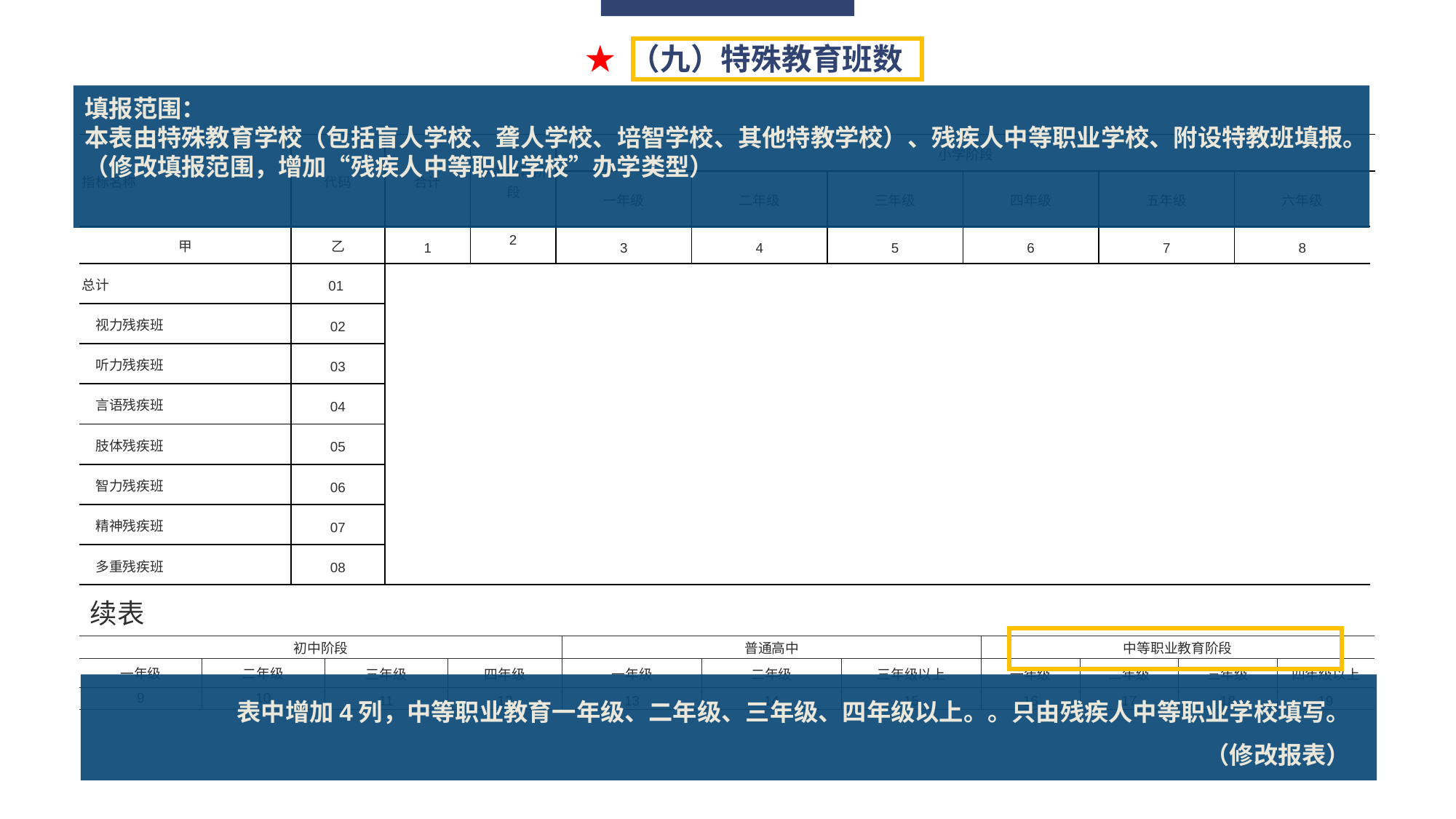

★ （九）特殊教育班数

填报范围：
本表由特殊教育学校（包括盲人学校、聋人学校、培智学校、其他特教学校）、残疾人中等职业学校、附设特教班填报。
（修改填报范围，增加“残疾人中等职业学校”办学类型）
| 指标名称 | 代码 | 合计 | 学前教育阶段 | 小学阶段 |  |  |  |  |  |  |
| --- | --- | --- | --- | --- | --- | --- | --- | --- | --- | --- |
|  |  |  |  | 一年级 | 二年级 | 三年级 | 四年级 | 五年级 | 六年级 |  |
| 甲 | 乙 | 1 | 2 | 3 | 4 | 5 | 6 | 7 | 8 |  |
| 总计 | 01 |  |  |  |  |  |  |  |  |  |
| 视力残疾班 | 02 |  |  |  |  |  |  |  |  |  |
| 听力残疾班 | 03 |  |  |  |  |  |  |  |  |  |
| 言语残疾班 | 04 |  |  |  |  |  |  |  |  |  |
| 肢体残疾班 | 05 |  |  |  |  |  |  |  |  |  |
| 智力残疾班 | 06 |  |  |  |  |  |  |  |  |  |
| 精神残疾班 | 07 |  |  |  |  |  |  |  |  |  |
| 多重残疾班 | 08 |  |  |  |  |  |  |  |  |  |
续表

表中增加4列，中等职业教育一年级、二年级、三年级、四年级以上。。只由残疾人中等职业学校填写。
（修改报表）
| 初中阶段 |  |  |  | 普通高中 |  |  | 中等职业教育阶段 |  |  |  |
| --- | --- | --- | --- | --- | --- | --- | --- | --- | --- | --- |
| 一年级 | 二年级 | 三年级 | 四年级 | 一年级 | 二年级 | 三年级以上 | 一年级 | 二年级 | 三年级 | 四年级以上 |
| 9 | 10 | 11 | 12 | 13 | 14 | 15 | 16 | 17 | 18 | 19 |